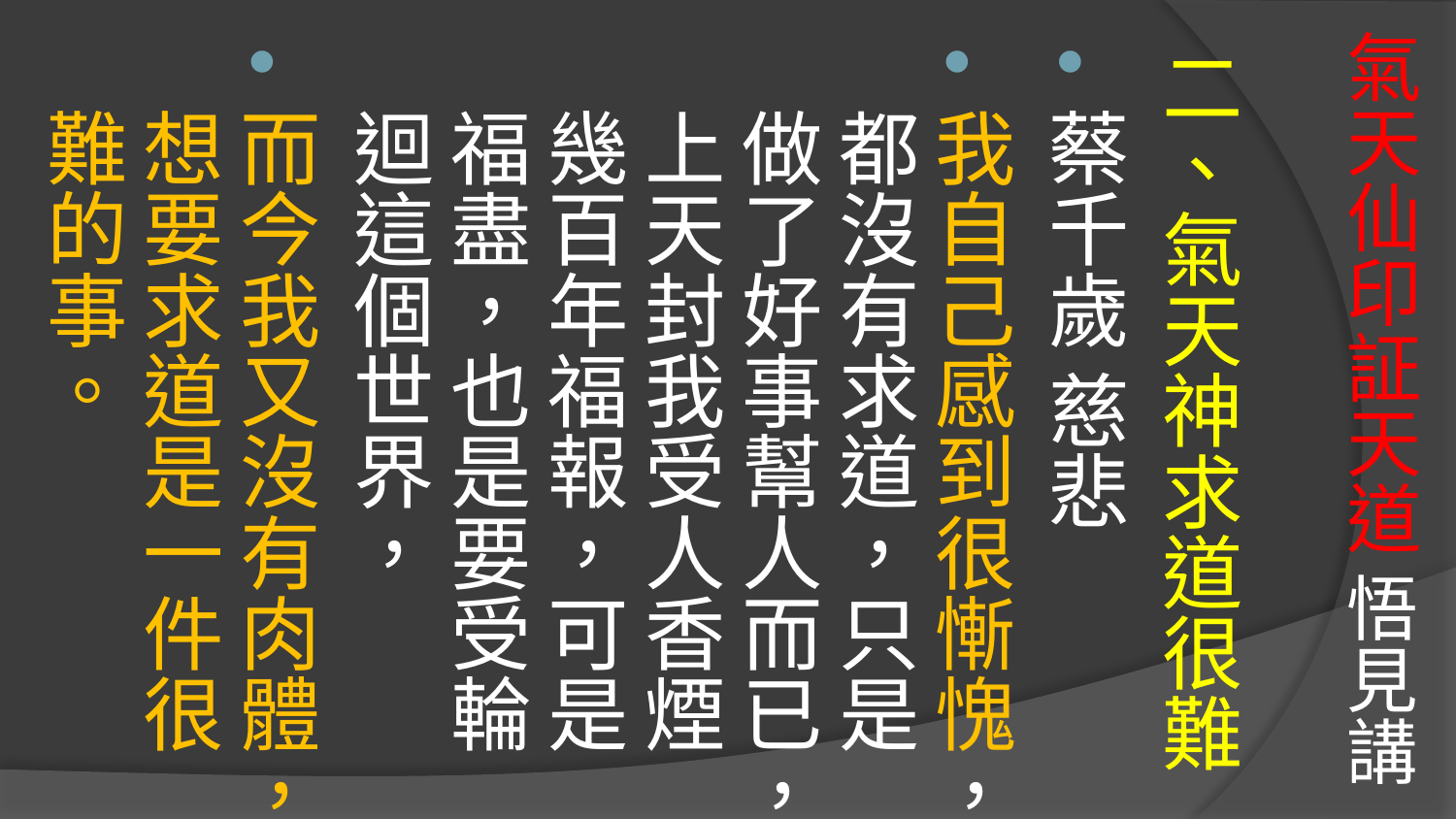

# 氣天仙印証天道 悟見講
二、氣天神求道很難
蔡千歲 慈悲
我自己感到很慚愧，都沒有求道，只是做了好事幫人而已，上天封我受人香煙幾百年福報，可是福盡，也是要受輪迴這個世界，
而今我又沒有肉體，想要求道是一件很難的事。